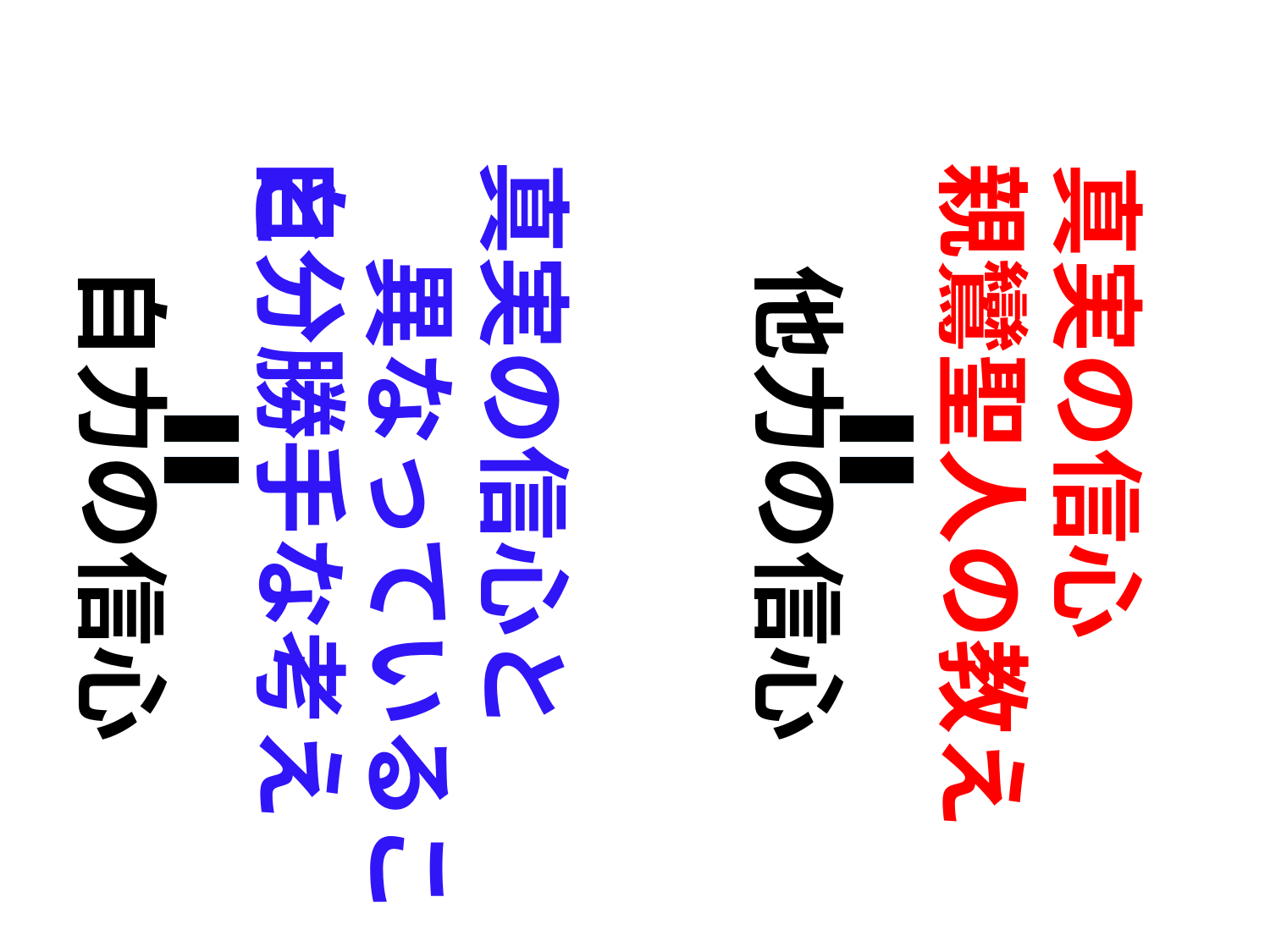

自分勝手な考え
真実の信心と
　異なっていること
真実の信心
親鸞聖人の教え
自力の信心
他力の信心